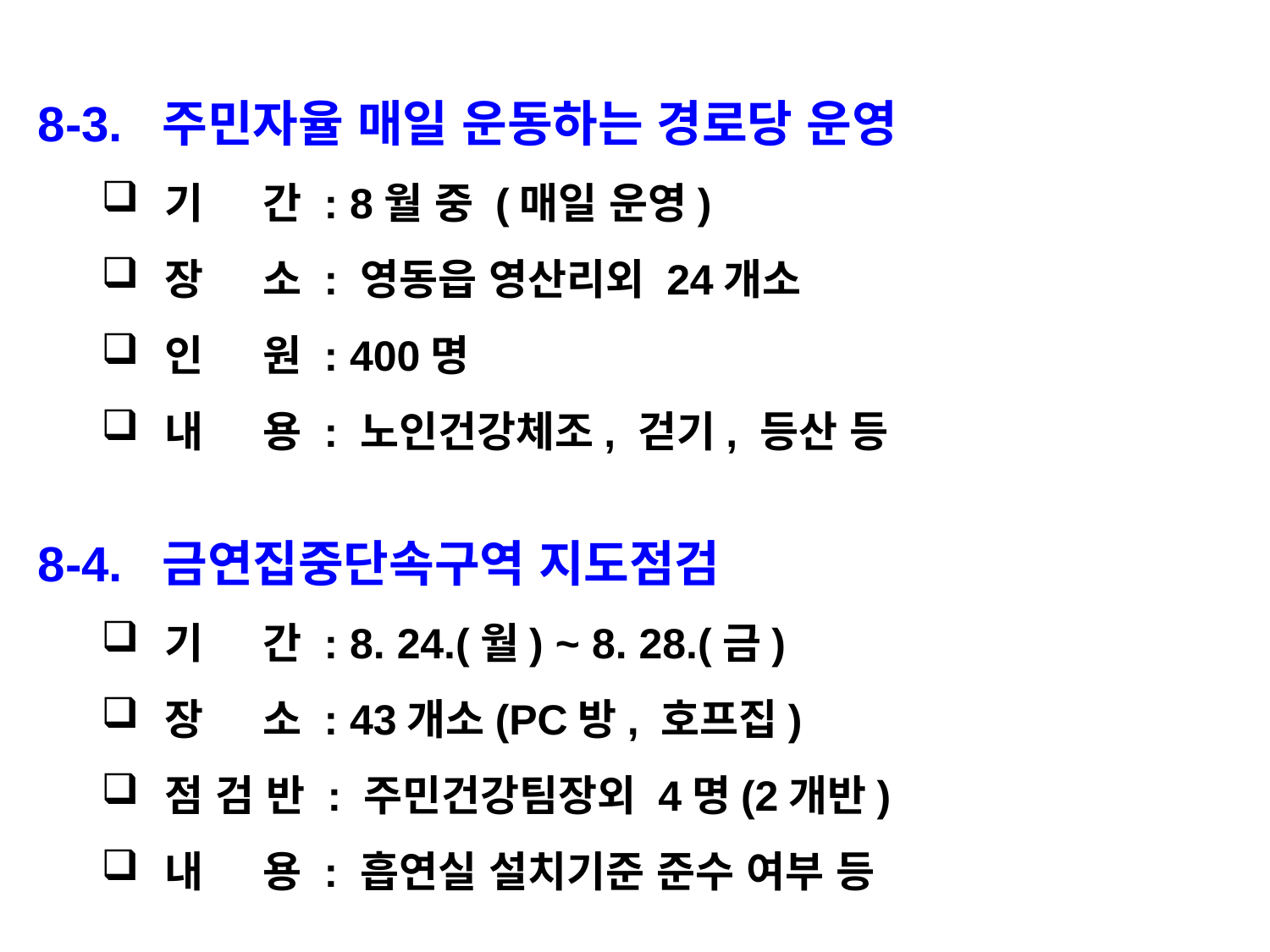

8-3.  주민자율 매일 운동하는 경로당 운영
기     간 : 8월 중 (매일 운영)
장     소 : 영동읍 영산리외 24개소
인     원 : 400명
내     용 : 노인건강체조, 걷기, 등산 등

8-4.  금연집중단속구역 지도점검
기     간 : 8. 24.(월) ~ 8. 28.(금)
장     소 : 43개소(PC방, 호프집)
점 검 반 : 주민건강팀장외 4명(2개반)
내     용 : 흡연실 설치기준 준수 여부 등